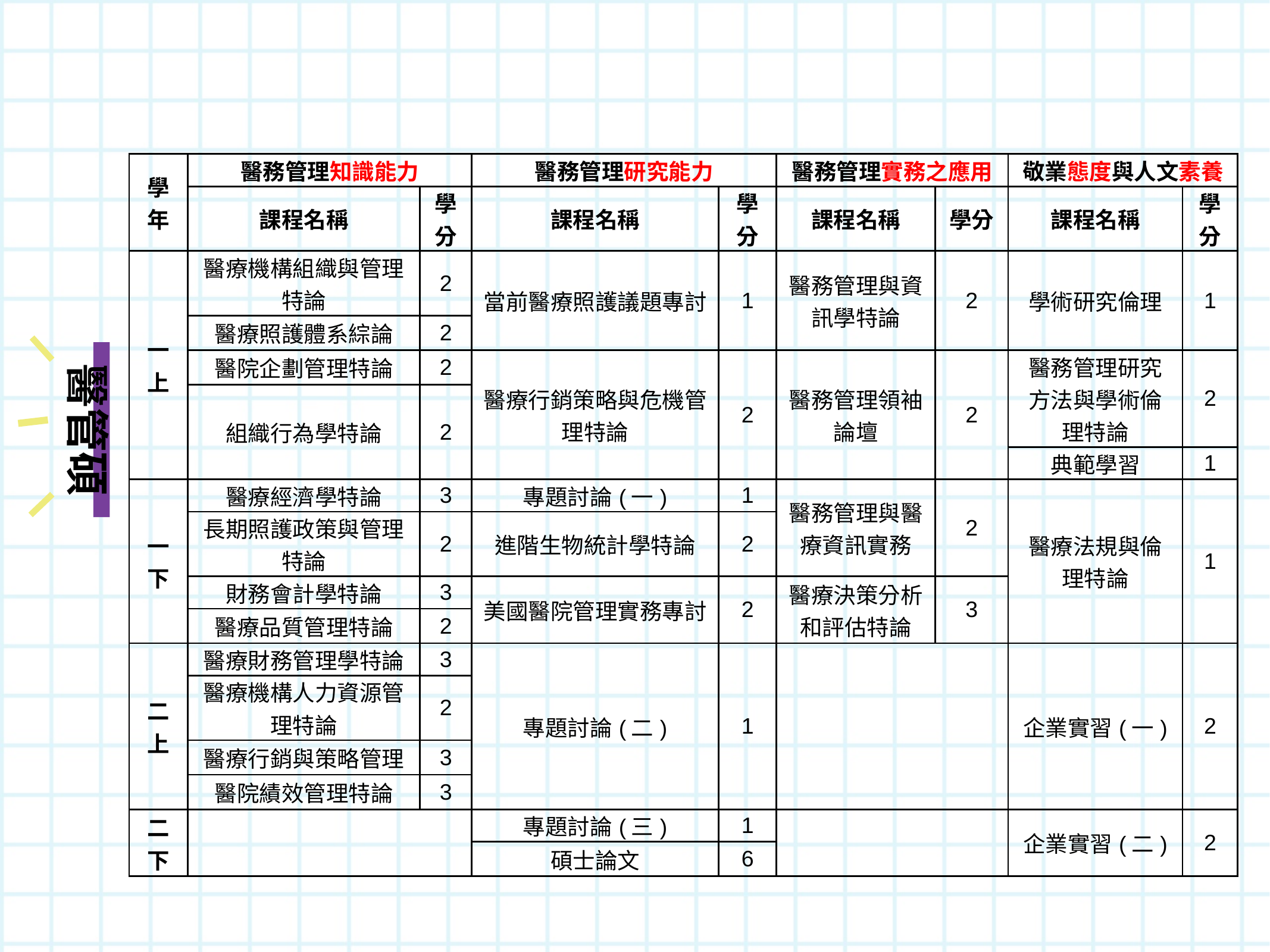

| 學年 | 醫務管理知識能力 |  | 醫務管理研究能力 |  | 醫務管理實務之應用 |  | 敬業態度與人文素養 |  |
| --- | --- | --- | --- | --- | --- | --- | --- | --- |
|  | 課程名稱 | 學分 | 課程名稱 | 學分 | 課程名稱 | 學分 | 課程名稱 | 學分 |
| 一上 | 醫療機構組織與管理特論 | 2 | 當前醫療照護議題專討 | 1 | 醫務管理與資訊學特論 | 2 | 學術研究倫理 | 1 |
|  | 醫療照護體系綜論 | 2 |  |  |  |  |  |  |
|  | 醫院企劃管理特論 | 2 | 醫療行銷策略與危機管理特論 | 2 | 醫務管理領袖論壇 | 2 | 醫務管理研究方法與學術倫理特論 | 2 |
|  | 組織行為學特論 | 2 |  |  |  |  |  |  |
|  |  |  |  |  |  |  | 典範學習 | 1 |
| 一下 | 醫療經濟學特論 | 3 | 專題討論(一) | 1 | 醫務管理與醫療資訊實務 | 2 | 醫療法規與倫理特論 | 1 |
|  | ⻑期照護政策與管理特論 | 2 | 進階生物統計學特論 | 2 |  |  |  |  |
|  | 財務會計學特論 | 3 | 美國醫院管理實務專討 | 2 | 醫療決策分析和評估特論 | 3 |  |  |
|  | 醫療品質管理特論 | 2 |  |  |  |  |  |  |
| 二上 | 醫療財務管理學特論 | 3 | 專題討論(二) | 1 |  |  | 企業實習(一) | 2 |
|  | 醫療機構人力資源管理特論 | 2 |  |  |  |  |  |  |
|  | 醫療行銷與策略管理 | 3 |  |  |  |  |  |  |
|  | 醫院績效管理特論 | 3 |  |  |  |  |  |  |
| 二下 |  |  | 專題討論(三) | 1 |  |  | 企業實習(二) | 2 |
|  |  |  | 碩士論文 | 6 |  |  |  |  |
醫管碩